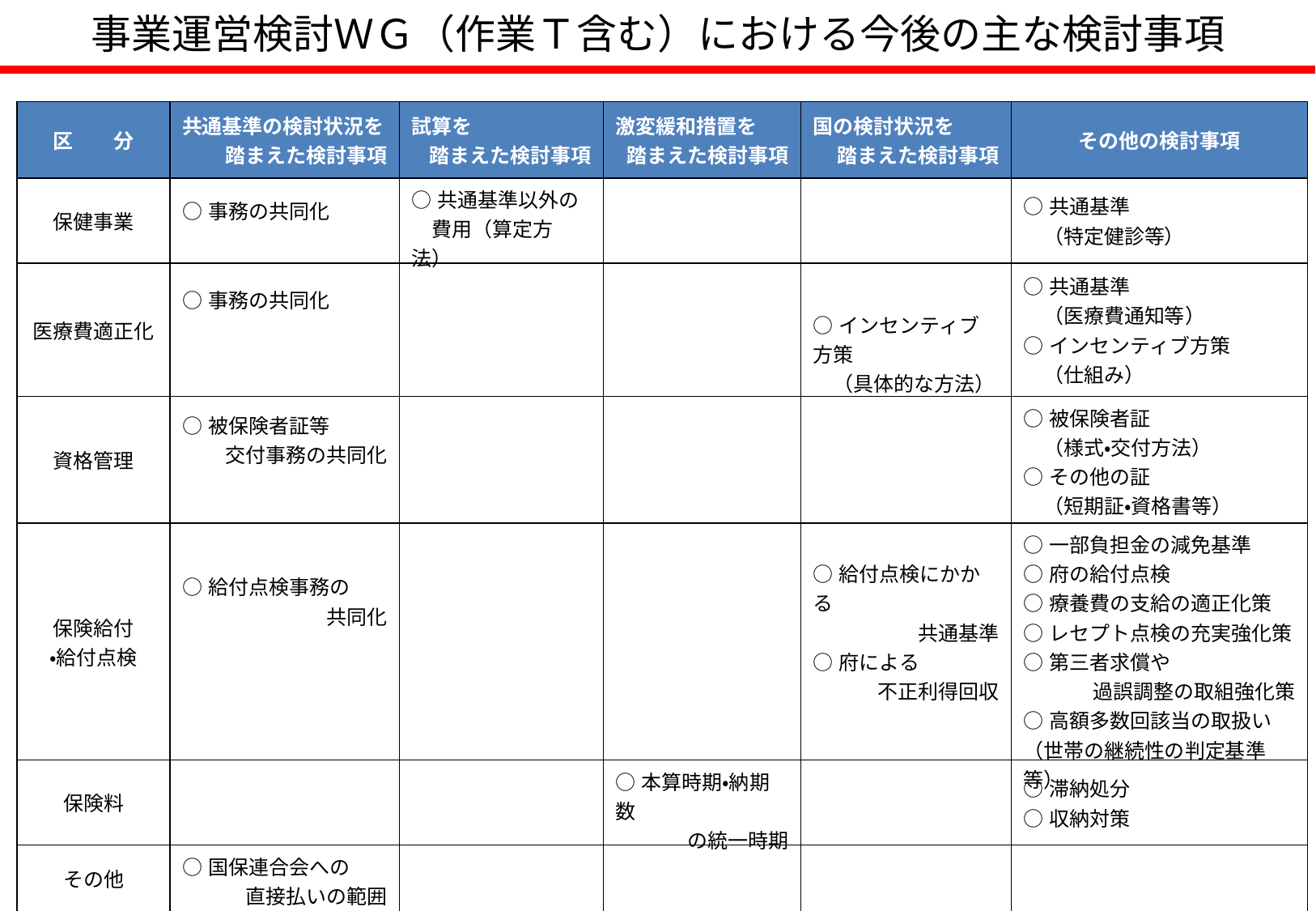

事業運営検討ＷＧ（作業Ｔ含む）における今後の主な検討事項
| 区　　分 | 共通基準の検討状況を 踏まえた検討事項 | 試算を 踏まえた検討事項 | 激変緩和措置を 踏まえた検討事項 | 国の検討状況を 踏まえた検討事項 | その他の検討事項 |
| --- | --- | --- | --- | --- | --- |
| 保健事業 | ○事務の共同化 | ○共通基準以外の 　費用（算定方法） |  |  | ○共通基準 　（特定健診等） |
| 医療費適正化 | ○事務の共同化 |  |  | ○インセンティブ方策　 　（具体的な方法） | ○共通基準 　（医療費通知等） ○インセンティブ方策 　（仕組み） |
| 資格管理 | ○被保険者証等 交付事務の共同化 |  |  |  | ○被保険者証 　（様式・交付方法） ○その他の証 　（短期証・資格書等） |
| 保険給付 ・給付点検 | ○給付点検事務の 共同化 |  |  | ○給付点検にかかる 共通基準 ○府による 不正利得回収 | ○一部負担金の減免基準 ○府の給付点検 ○療養費の支給の適正化策 ○レセプト点検の充実強化策 ○第三者求償や 過誤調整の取組強化策 ○高額多数回該当の取扱い （世帯の継続性の判定基準等） |
| 保険料 |  |  | ○本算時期・納期数 の統一時期 |  | ○滞納処分 ○収納対策 |
| その他 | ○国保連合会への 直接払いの範囲 |  |  |  |  |